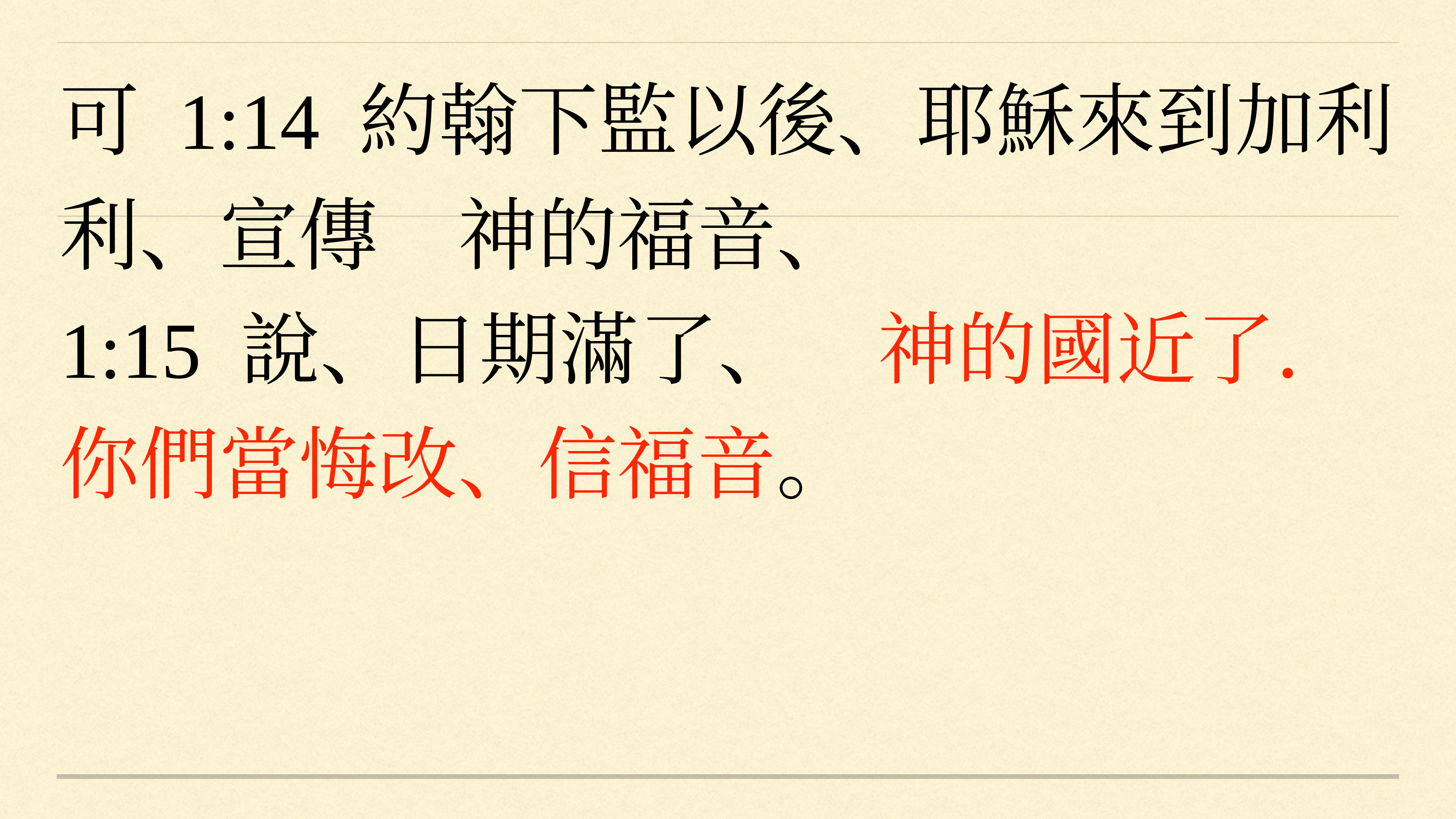

可 1:14 約翰下監以後、耶穌來到加利利、宣傳　神的福音、
1:15 說、日期滿了、　神的國近了．你們當悔改、信福音。
#